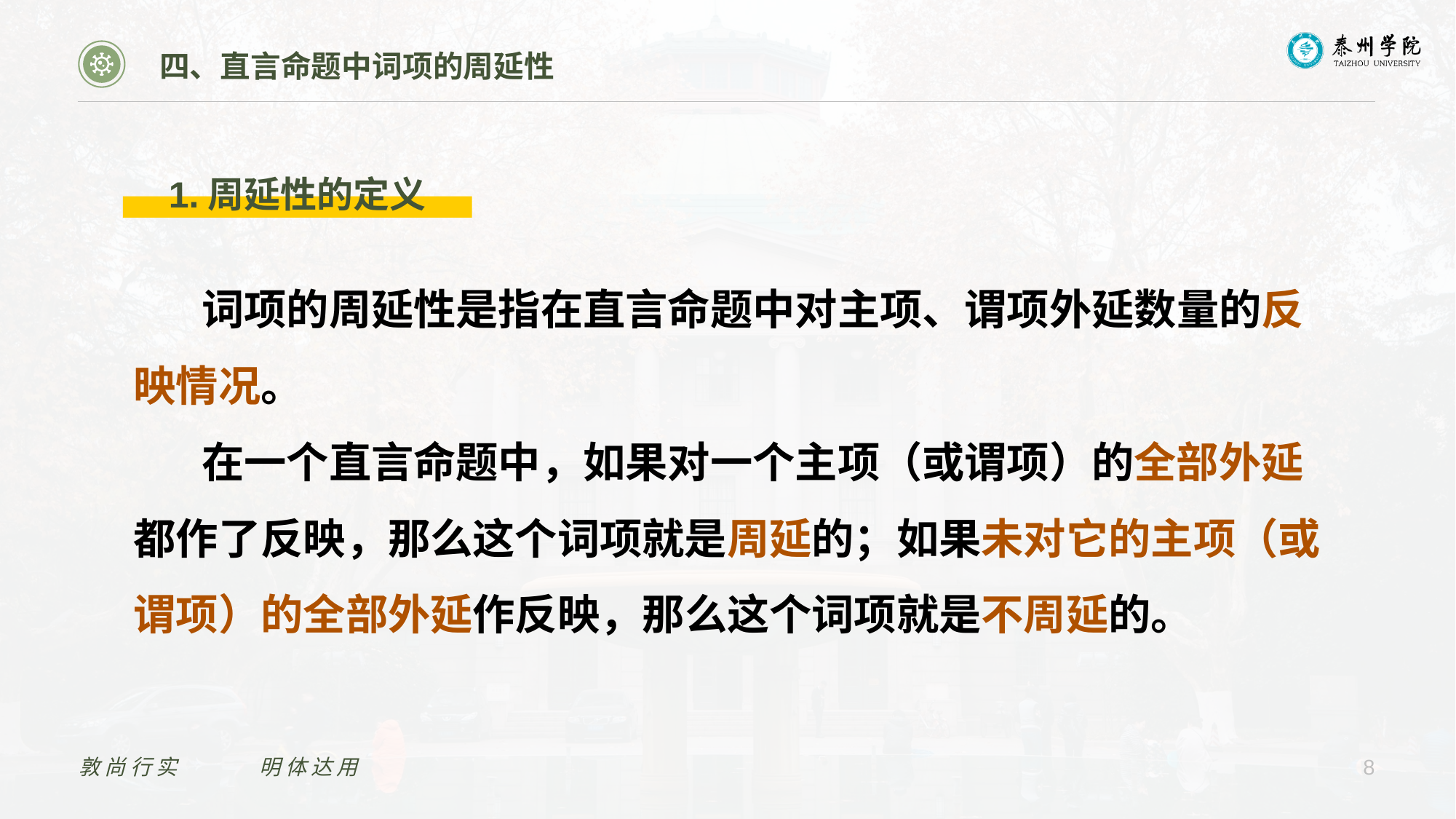

四、直言命题中词项的周延性
1.周延性的定义

      词项的周延性是指在直言命题中对主项、谓项外延数量的反映情况。
      在一个直言命题中，如果对一个主项（或谓项）的全部外延都作了反映，那么这个词项就是周延的；如果未对它的主项（或谓项）的全部外延作反映，那么这个词项就是不周延的。
敦尚行实　　　明体达用
8